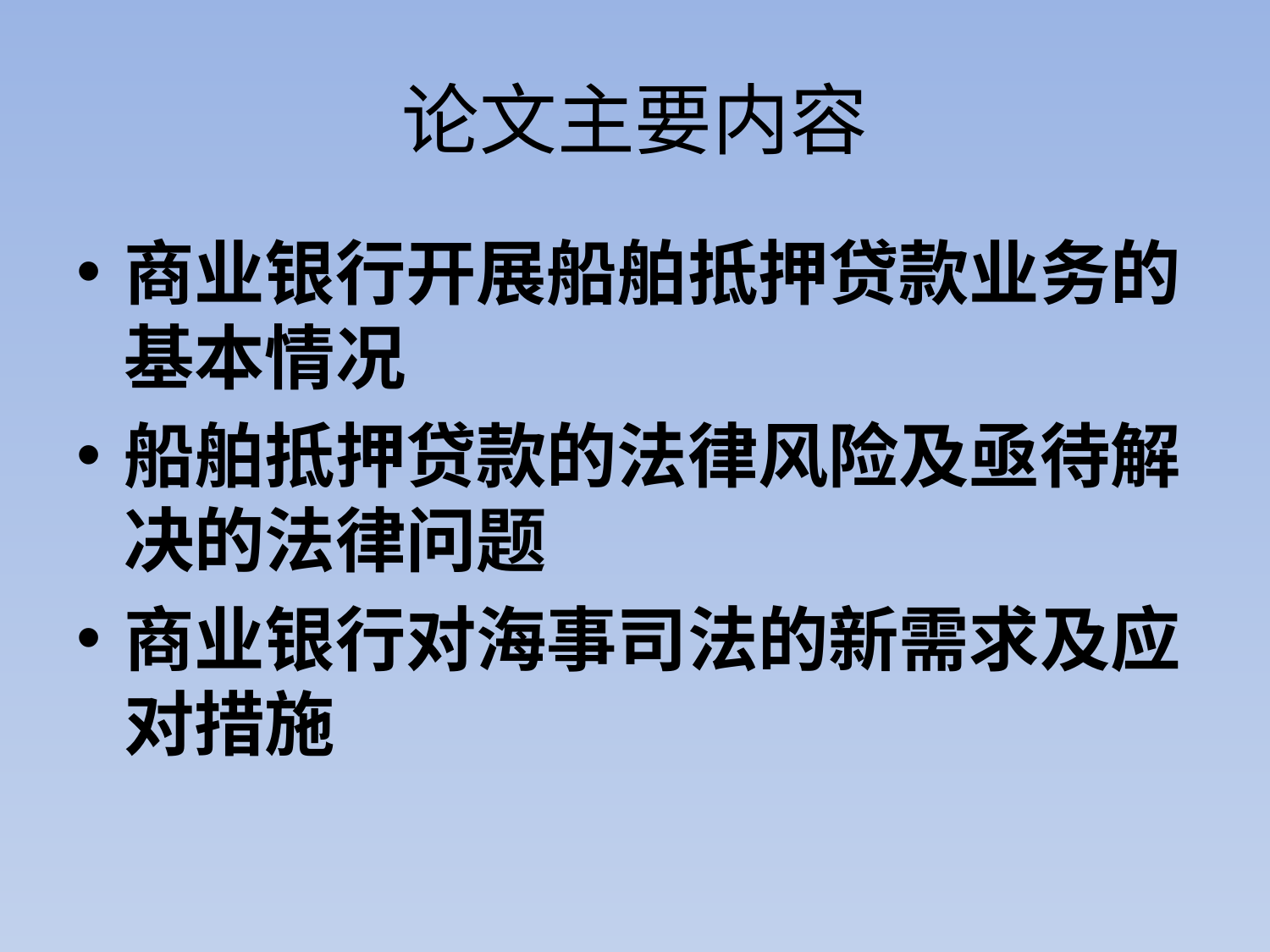

# 论文主要内容
商业银行开展船舶抵押贷款业务的基本情况
船舶抵押贷款的法律风险及亟待解决的法律问题
商业银行对海事司法的新需求及应对措施